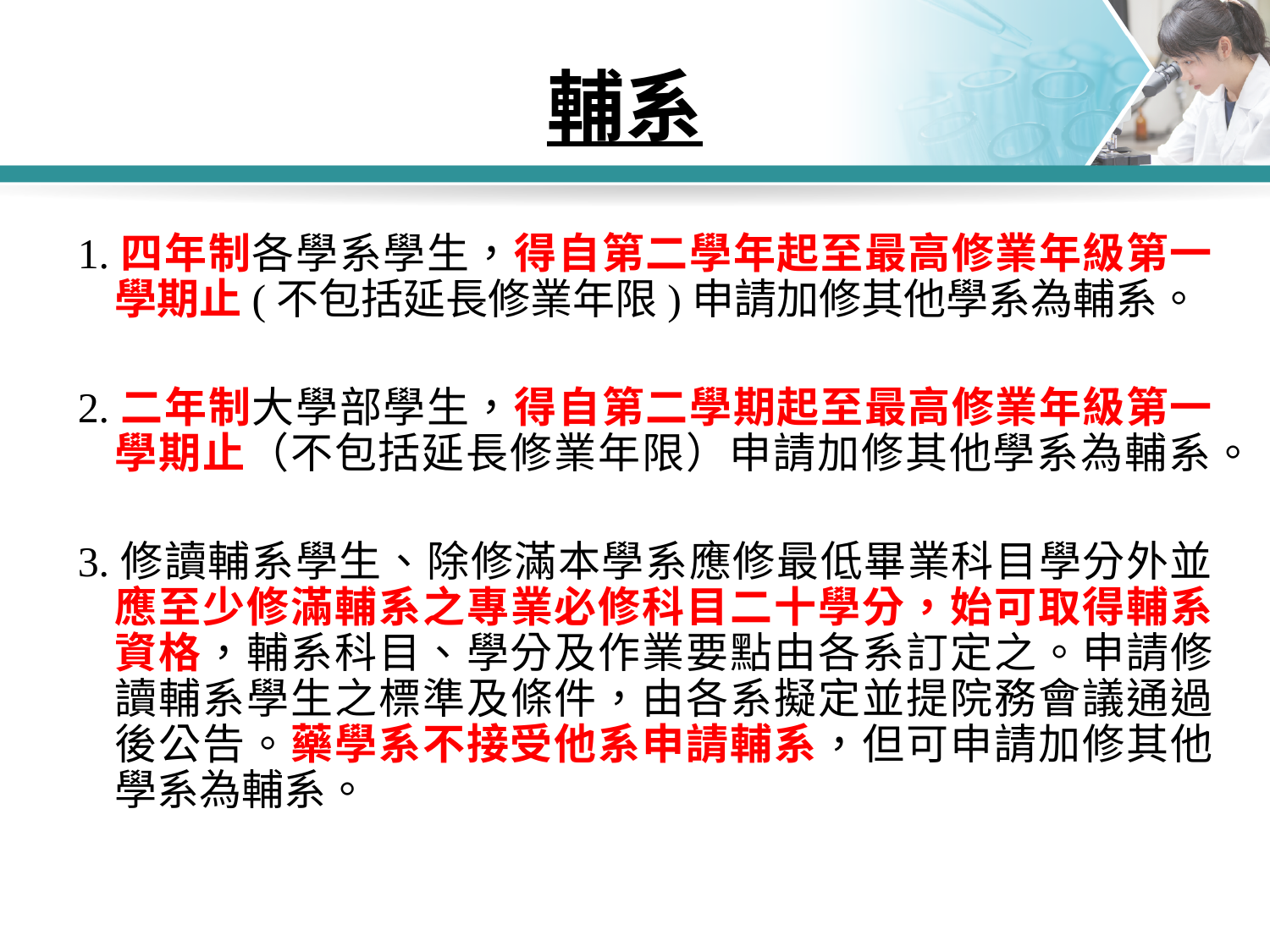

# 輔系
1.四年制各學系學生，得自第二學年起至最高修業年級第一學期止(不包括延長修業年限)申請加修其他學系為輔系。

2.二年制大學部學生，得自第二學期起至最高修業年級第一學期止（不包括延長修業年限）申請加修其他學系為輔系。

3.修讀輔系學生、除修滿本學系應修最低畢業科目學分外並應至少修滿輔系之專業必修科目二十學分，始可取得輔系資格，輔系科目、學分及作業要點由各系訂定之。申請修讀輔系學生之標準及條件，由各系擬定並提院務會議通過後公告。藥學系不接受他系申請輔系，但可申請加修其他學系為輔系。